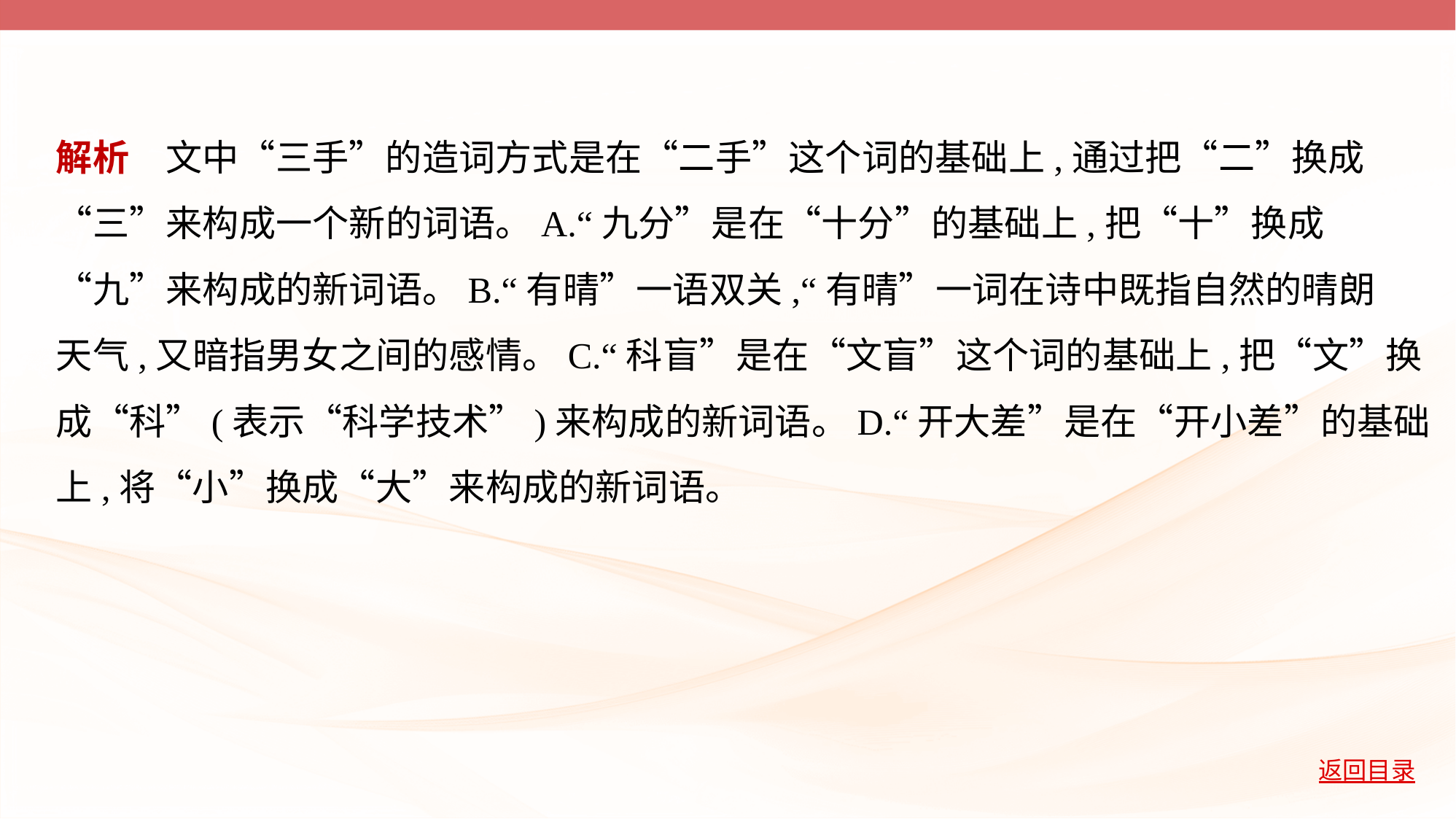

解析　文中“三手”的造词方式是在“二手”这个词的基础上,通过把“二”换成
“三”来构成一个新的词语。A.“九分”是在“十分”的基础上,把“十”换成
“九”来构成的新词语。B.“有晴”一语双关,“有晴”一词在诗中既指自然的晴朗
天气,又暗指男女之间的感情。C.“科盲”是在“文盲”这个词的基础上,把“文”换
成“科”(表示“科学技术”)来构成的新词语。D.“开大差”是在“开小差”的基础
上,将“小”换成“大”来构成的新词语。